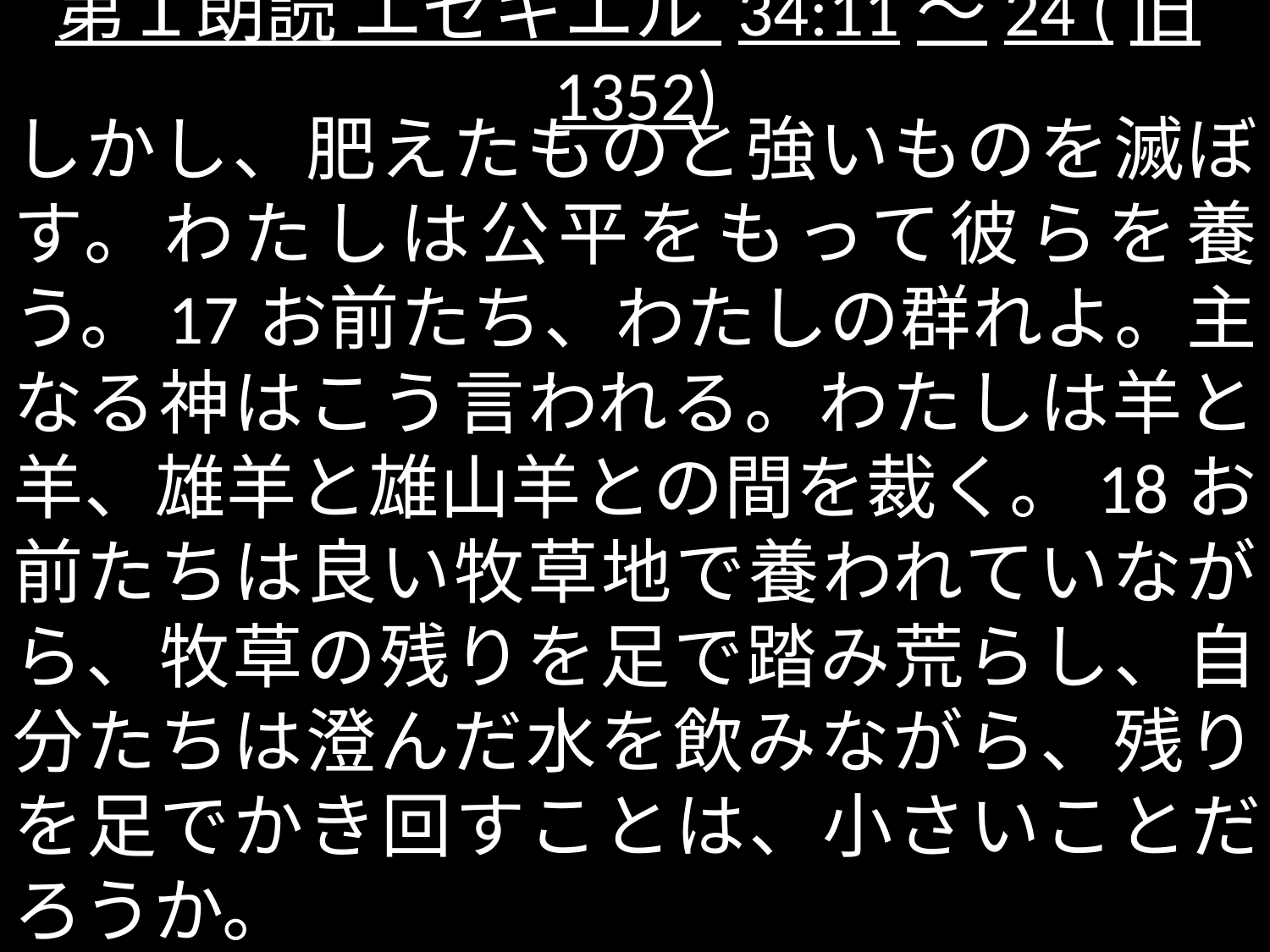

# 第１朗読 エゼキエル 34:11～24 (旧1352)
しかし、肥えたものと強いものを滅ぼす。わたしは公平をもって彼らを養う。17お前たち、わたしの群れよ。主なる神はこう言われる。わたしは羊と羊、雄羊と雄山羊との間を裁く。18お前たちは良い牧草地で養われていながら、牧草の残りを足で踏み荒らし、自分たちは澄んだ水を飲みながら、残りを足でかき回すことは、小さいことだろうか。